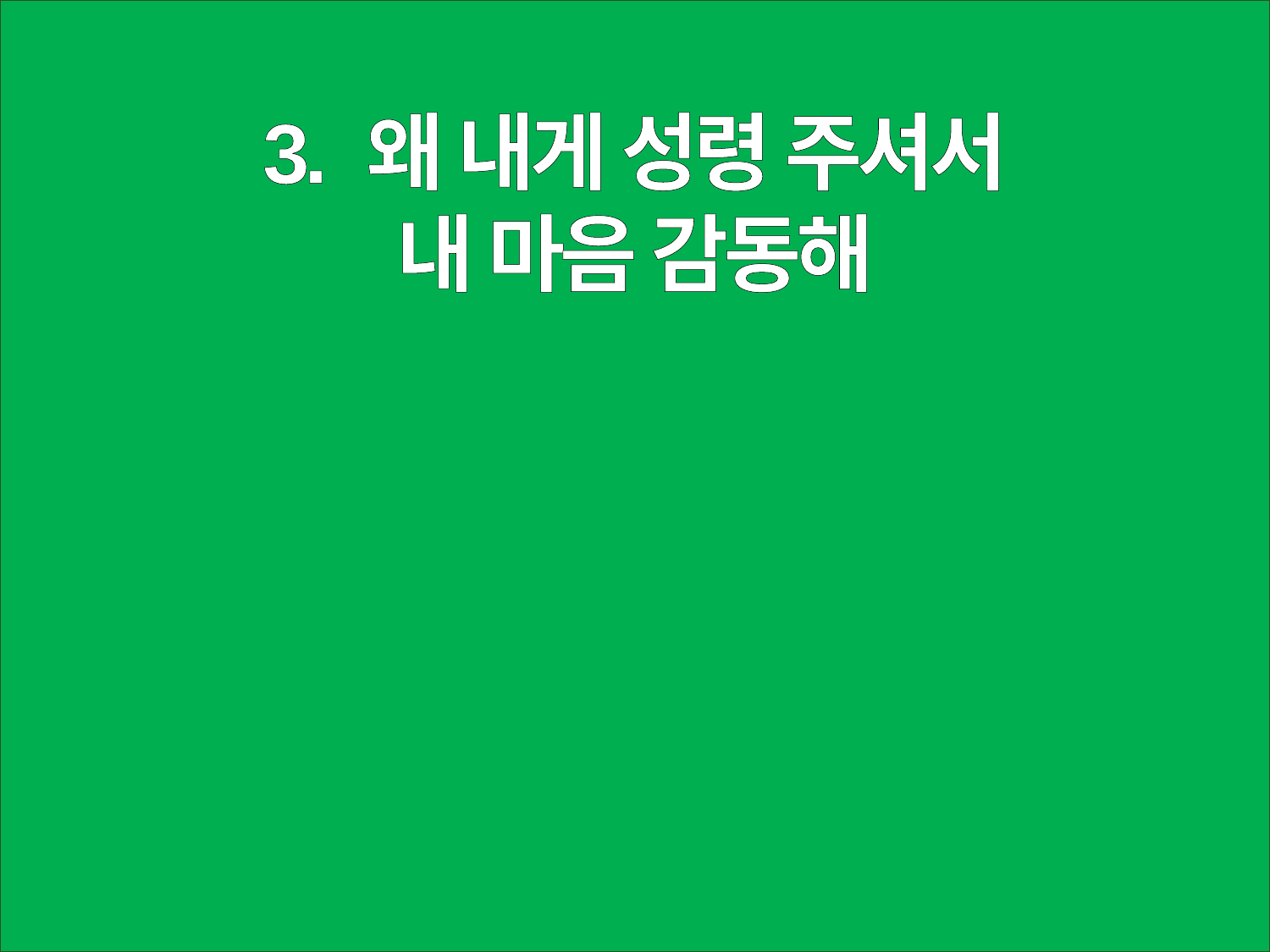

3. 왜 내게 성령 주셔서
내 마음 감동해